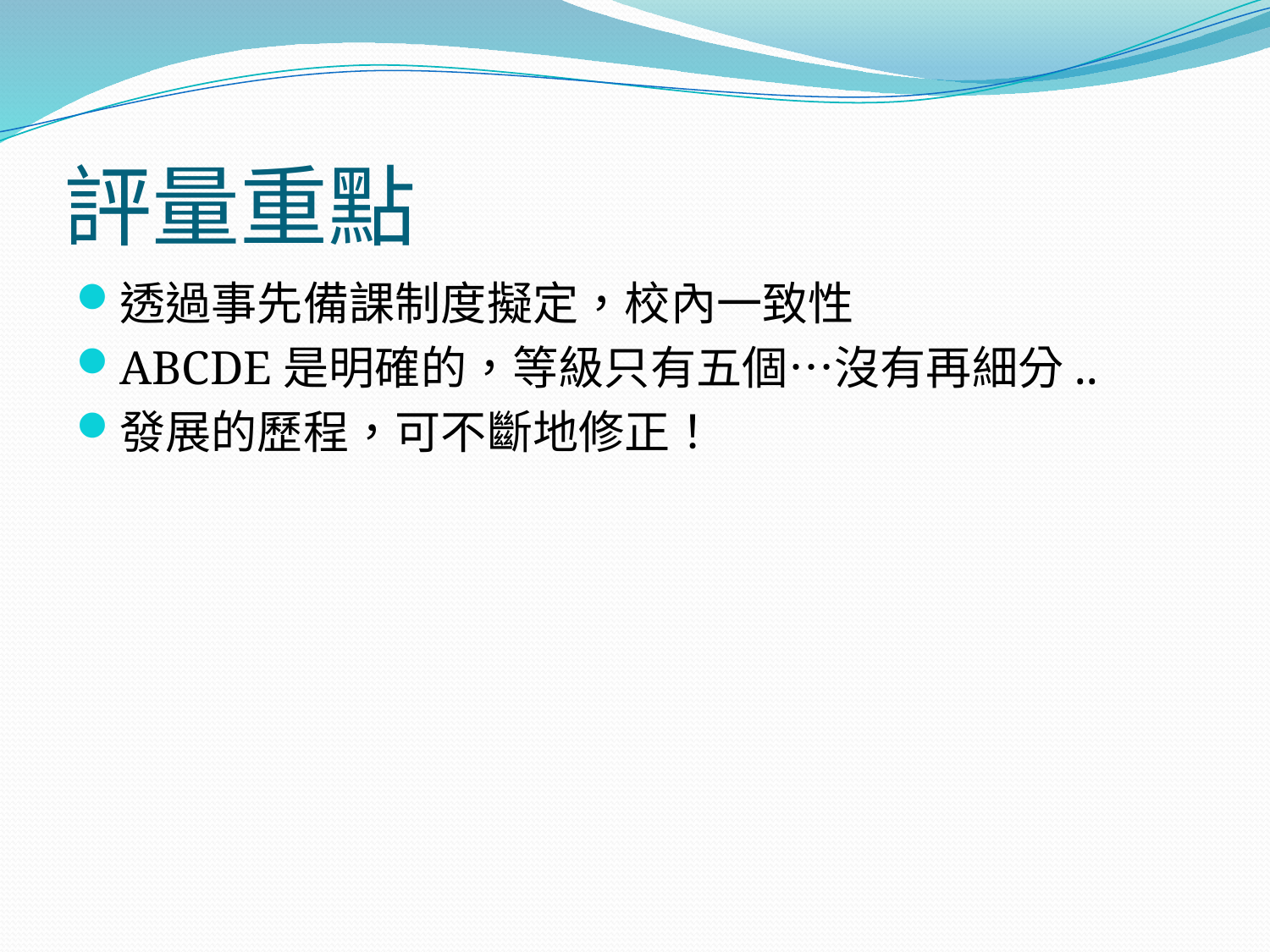

# 評量重點
透過事先備課制度擬定，校內一致性
ABCDE是明確的，等級只有五個…沒有再細分..
發展的歷程，可不斷地修正！